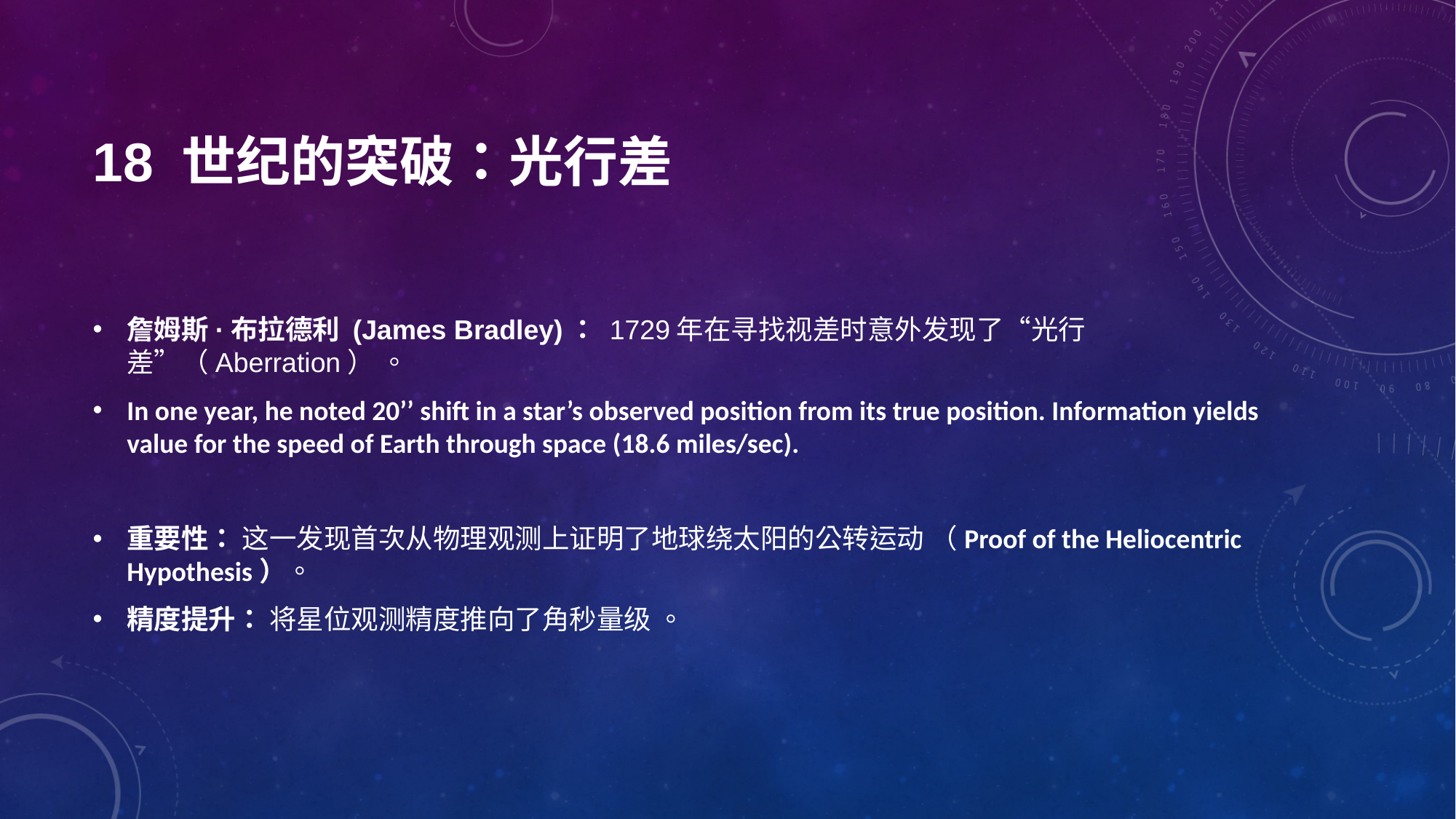

# 18 世纪的突破：光行差
詹姆斯·布拉德利 (James Bradley)： 1729年在寻找视差时意外发现了“光行差”（Aberration） 。
In one year, he noted 20’’ shift in a star’s observed position from its true position. Information yields value for the speed of Earth through space (18.6 miles/sec).

重要性： 这一发现首次从物理观测上证明了地球绕太阳的公转运动 （Proof of the Heliocentric Hypothesis）。
精度提升： 将星位观测精度推向了角秒量级 。